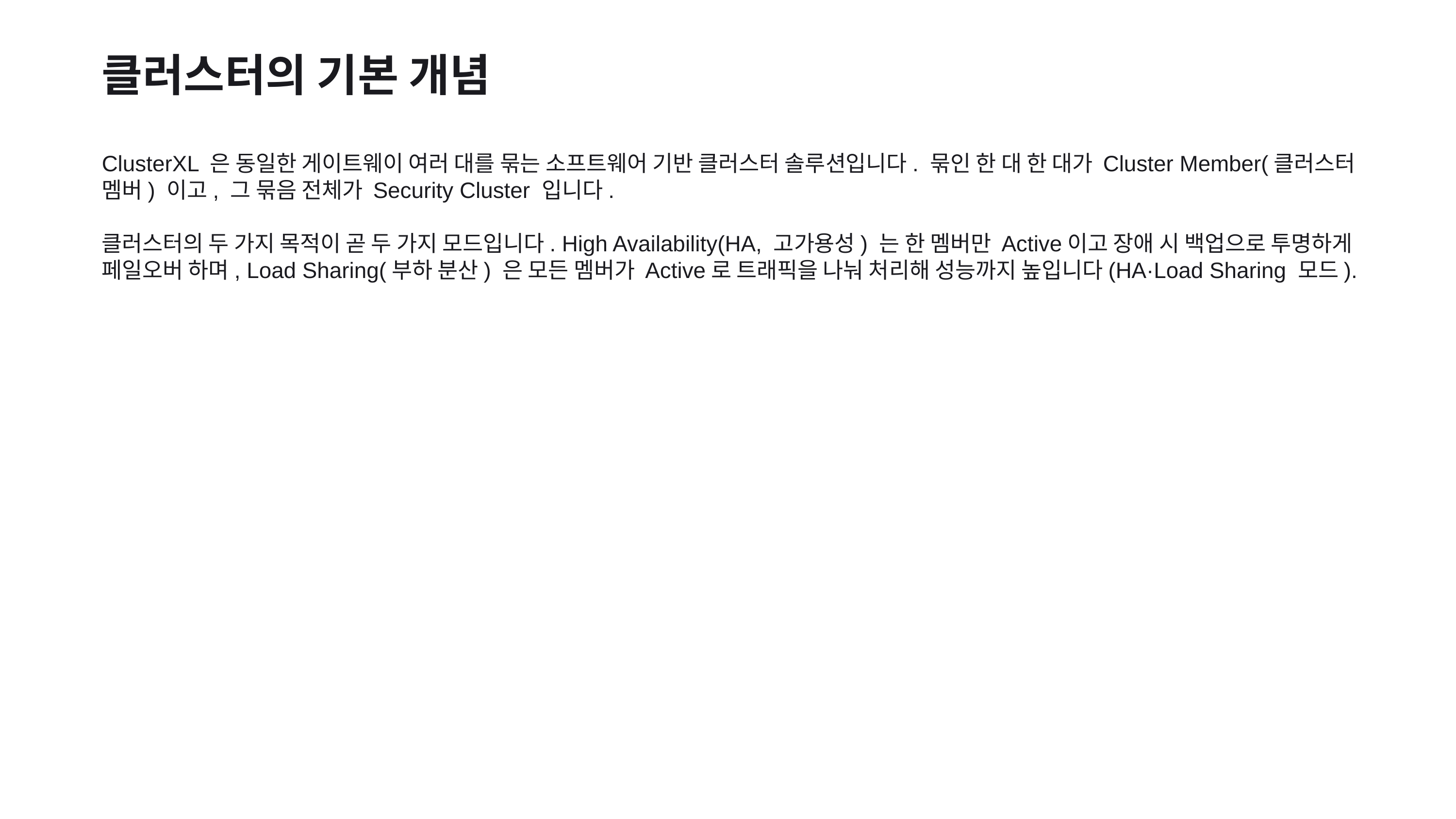

클러스터의 기본 개념
ClusterXL 은 동일한 게이트웨이 여러 대를 묶는 소프트웨어 기반 클러스터 솔루션입니다. 묶인 한 대 한 대가 Cluster Member(클러스터 멤버) 이고, 그 묶음 전체가 Security Cluster 입니다.

클러스터의 두 가지 목적이 곧 두 가지 모드입니다. High Availability(HA, 고가용성) 는 한 멤버만 Active이고 장애 시 백업으로 투명하게 페일오버 하며, Load Sharing(부하 분산) 은 모든 멤버가 Active로 트래픽을 나눠 처리해 성능까지 높입니다(HA·Load Sharing 모드).